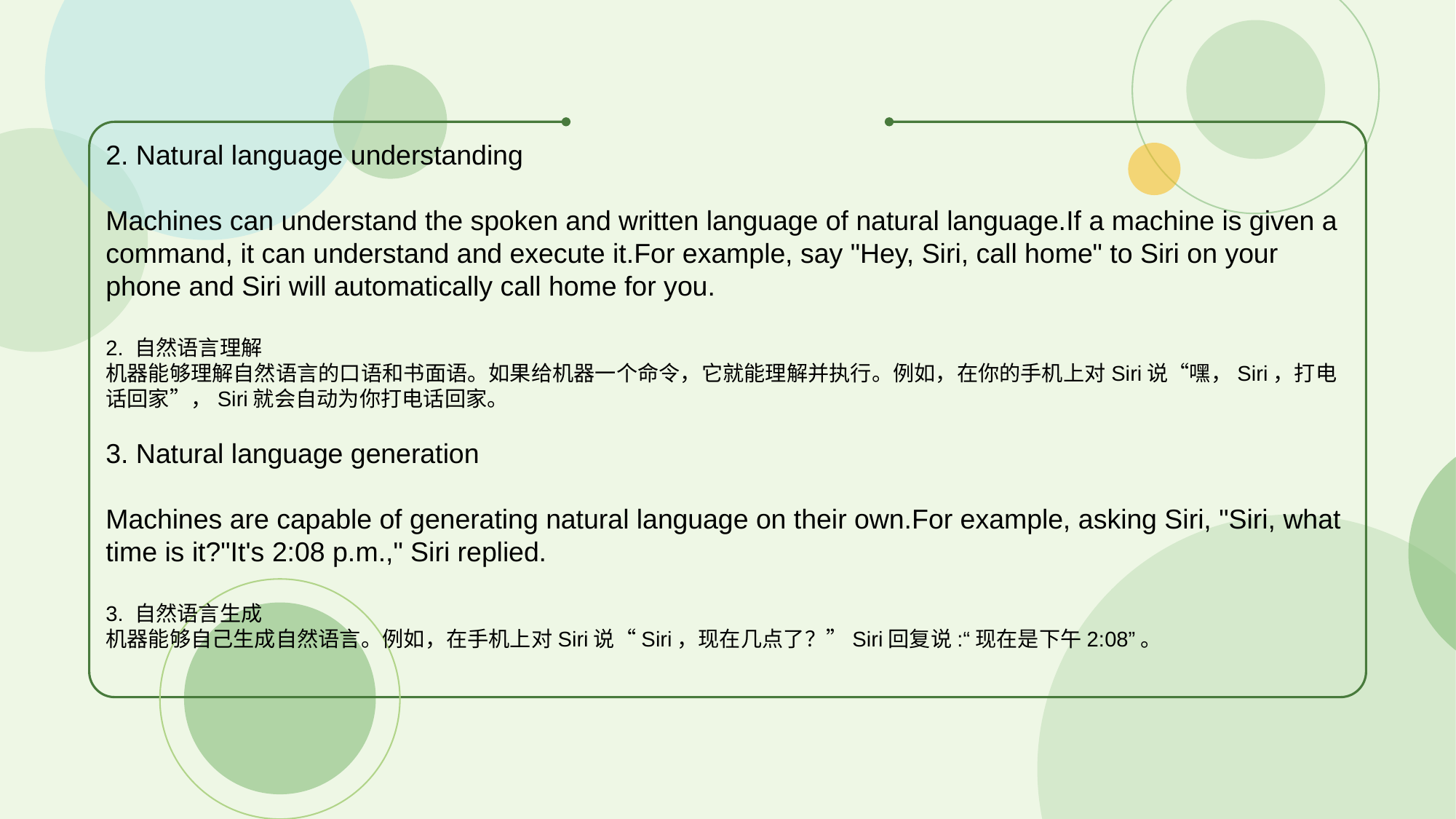

2. Natural language understanding

Machines can understand the spoken and written language of natural language.If a machine is given a command, it can understand and execute it.For example, say "Hey, Siri, call home" to Siri on your phone and Siri will automatically call home for you.

2. 自然语言理解
机器能够理解自然语言的口语和书面语。如果给机器一个命令，它就能理解并执行。例如，在你的手机上对Siri说“嘿，Siri，打电话回家”，Siri就会自动为你打电话回家。

3. Natural language generation

Machines are capable of generating natural language on their own.For example, asking Siri, "Siri, what time is it?"It's 2:08 p.m.," Siri replied.

3. 自然语言生成
机器能够自己生成自然语言。例如，在手机上对Siri说“Siri，现在几点了？”Siri回复说:“现在是下午2:08”。